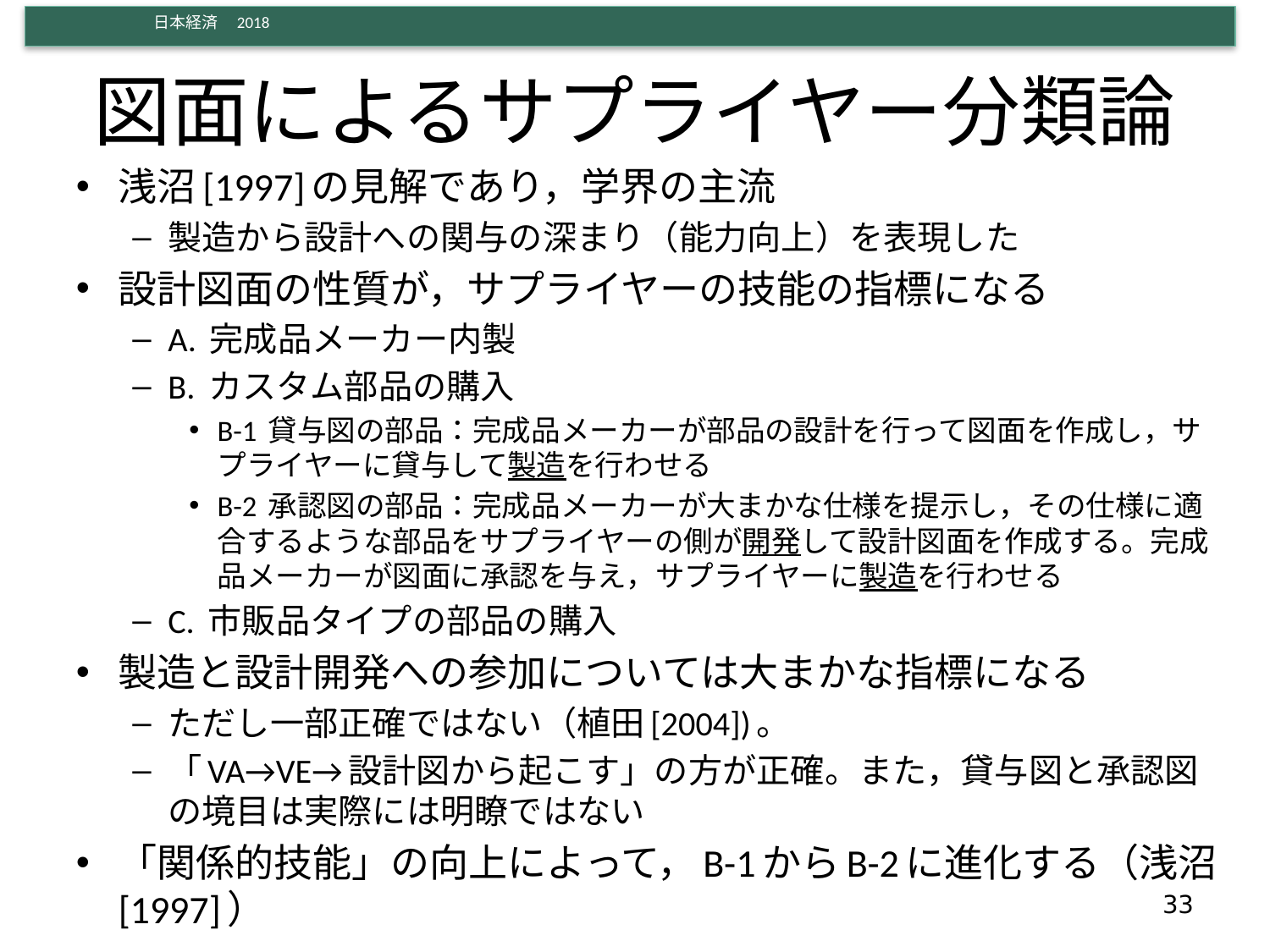

# 図面によるサプライヤー分類論
浅沼[1997]の見解であり，学界の主流
製造から設計への関与の深まり（能力向上）を表現した
設計図面の性質が，サプライヤーの技能の指標になる
A. 完成品メーカー内製
B. カスタム部品の購入
B-1 貸与図の部品：完成品メーカーが部品の設計を行って図面を作成し，サプライヤーに貸与して製造を行わせる
B-2 承認図の部品：完成品メーカーが大まかな仕様を提示し，その仕様に適合するような部品をサプライヤーの側が開発して設計図面を作成する。完成品メーカーが図面に承認を与え，サプライヤーに製造を行わせる
C. 市販品タイプの部品の購入
製造と設計開発への参加については大まかな指標になる
ただし一部正確ではない（植田[2004])。
「VA→VE→設計図から起こす」の方が正確。また，貸与図と承認図の境目は実際には明瞭ではない
「関係的技能」の向上によって，B-1からB-2に進化する（浅沼[1997]）

33